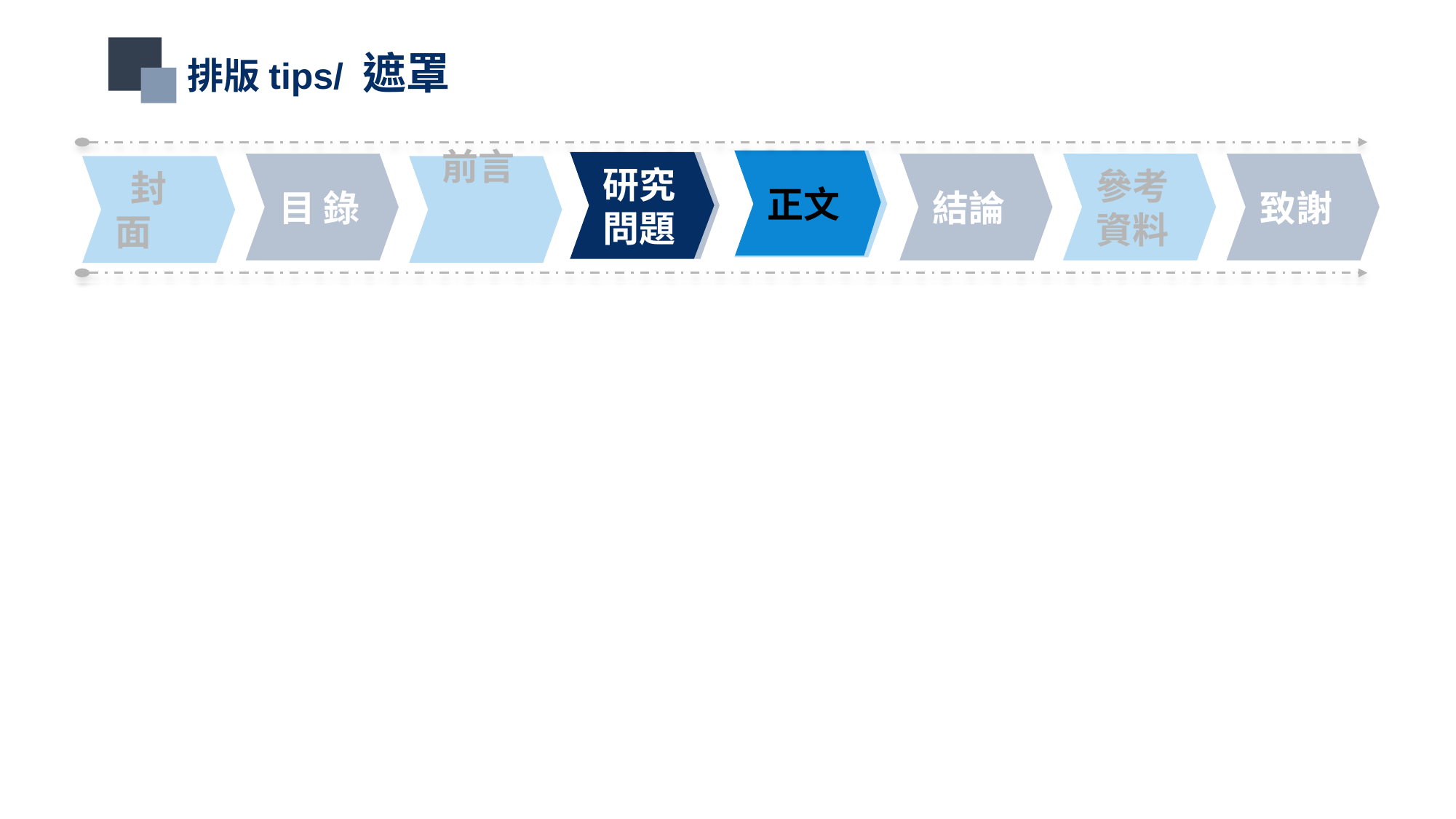

排版tips/ 遮罩

正文
研究問題
致謝
參考資料
結論
目 錄
前言
 封面